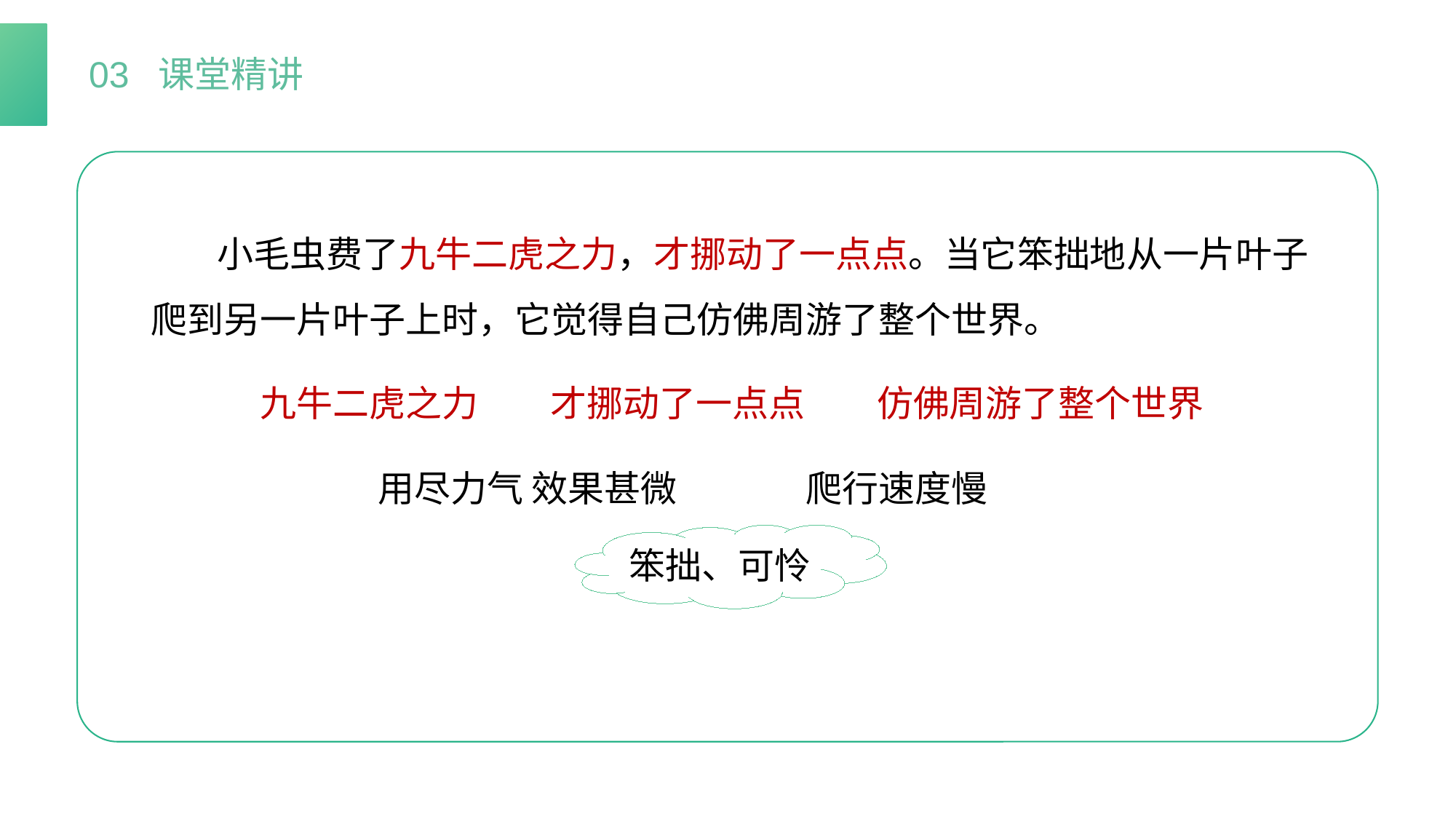

03  课堂精讲
       小毛虫费了九牛二虎之力，才挪动了一点点。当它笨拙地从一片叶子爬到另一片叶子上时，它觉得自己仿佛周游了整个世界。
九牛二虎之力
才挪动了一点点
仿佛周游了整个世界
用尽力气 效果甚微
爬行速度慢
笨拙、可怜